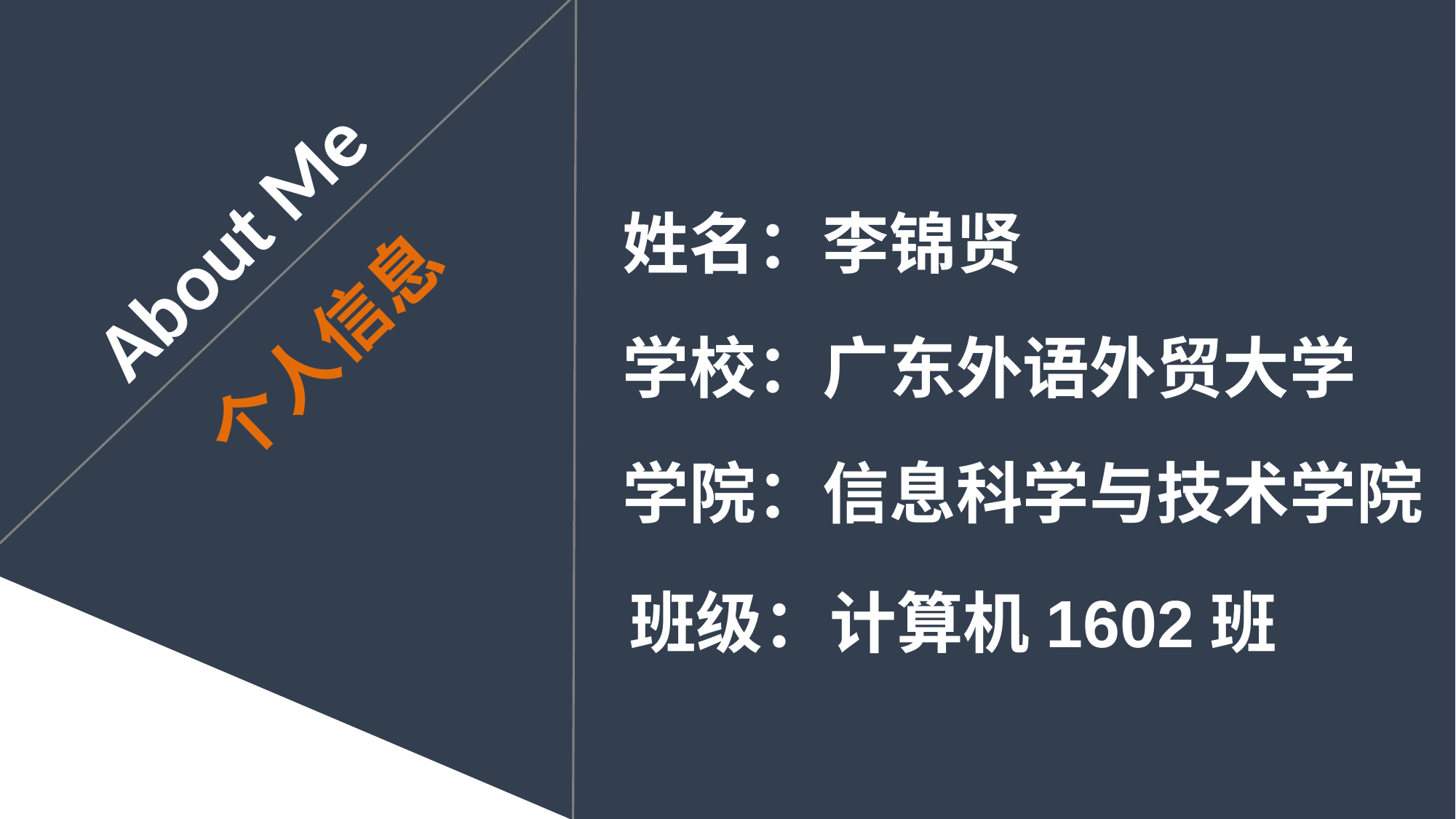

About Me
姓名：李锦贤
个人信息
学校：广东外语外贸大学
学院：信息科学与技术学院
班级：计算机1602班